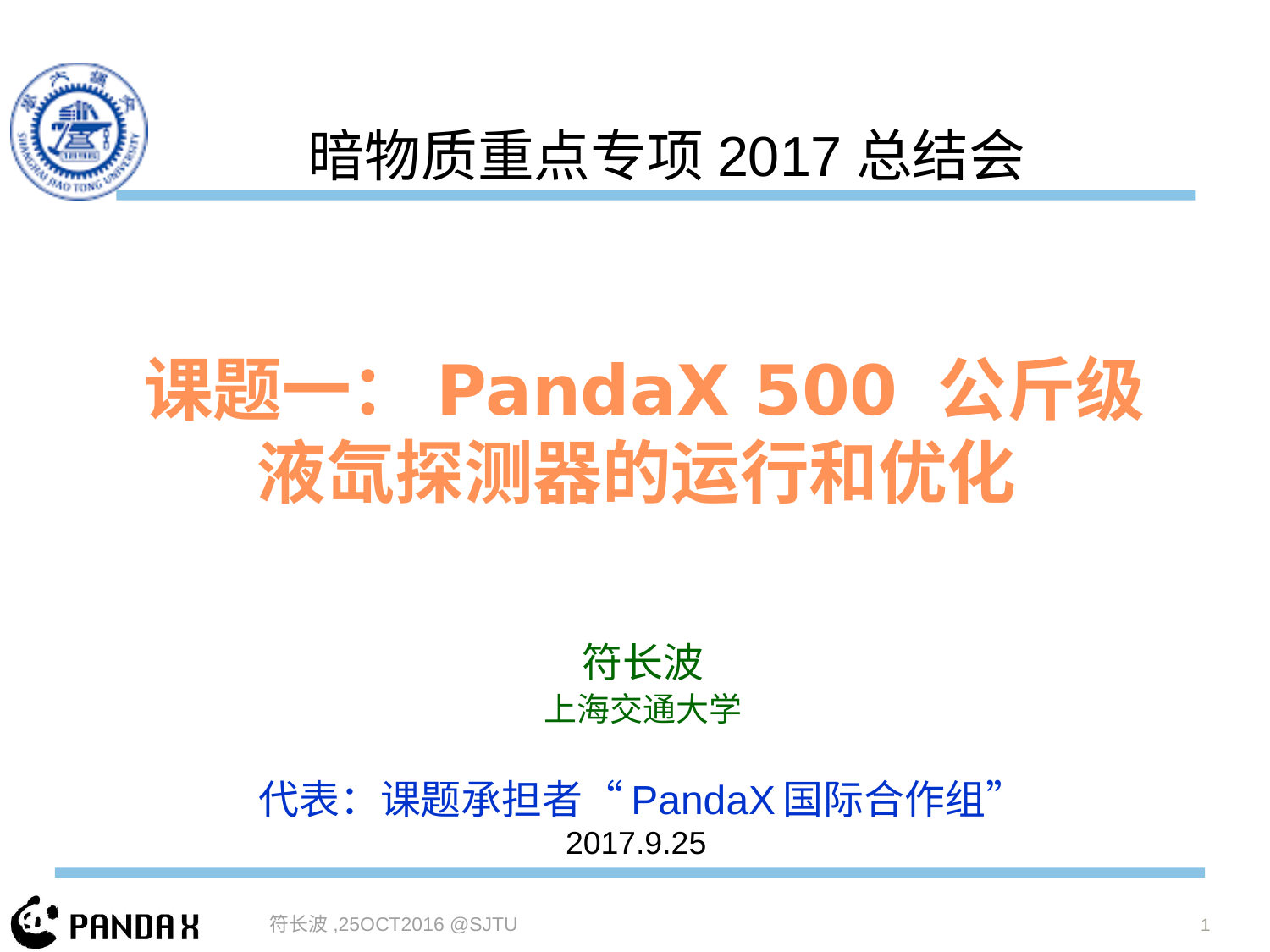

暗物质重点专项2017总结会
# 课题一：PandaX 500 公斤级 液氙探测器的运行和优化
符长波
上海交通大学

代表：课题承担者“PandaX国际合作组”
2017.9.25
1
符长波,25OCT2016 @SJTU